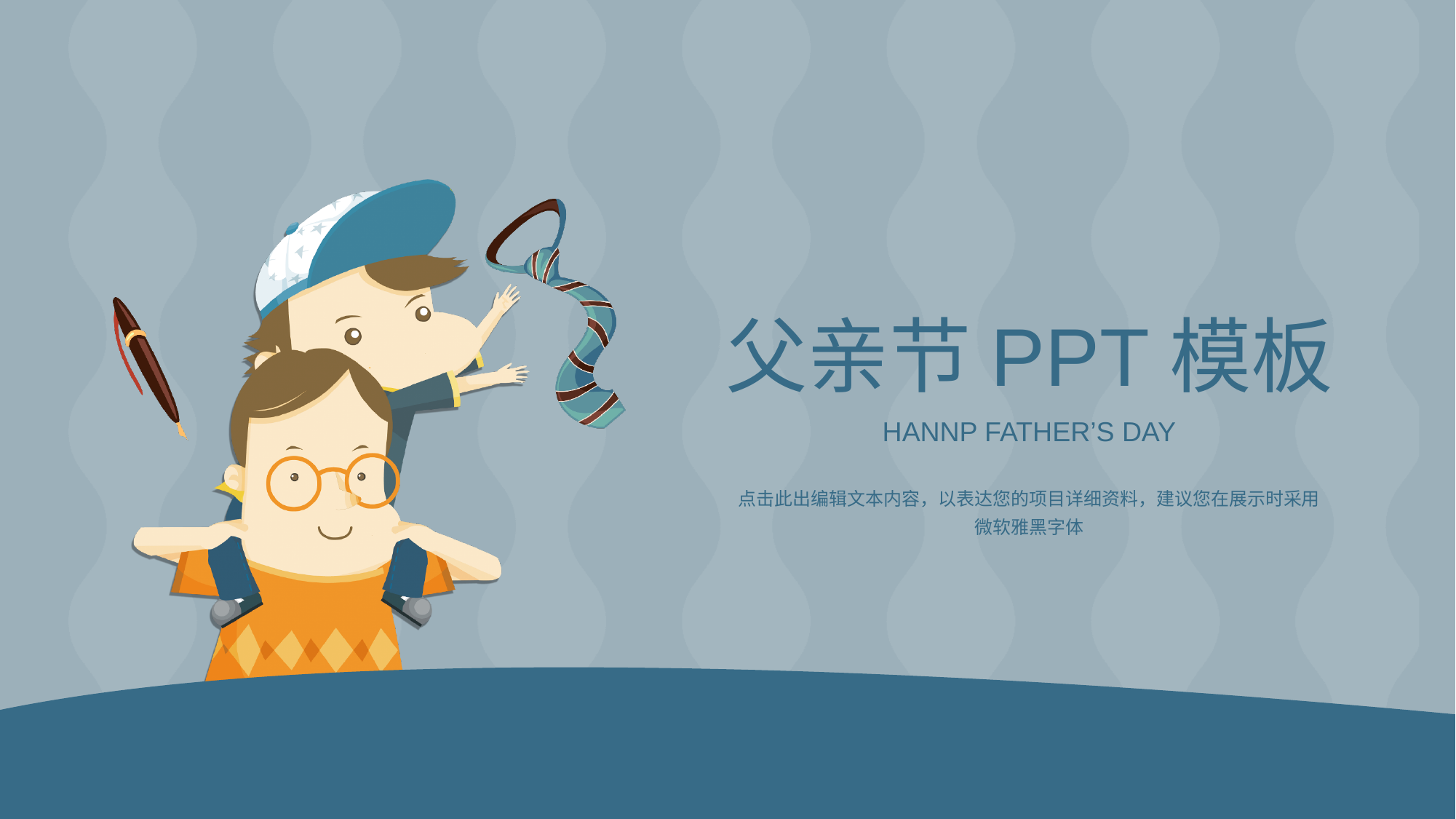

父亲节PPT模板
HANNP FATHER’S DAY
点击此出编辑文本内容，以表达您的项目详细资料，建议您在展示时采用微软雅黑字体